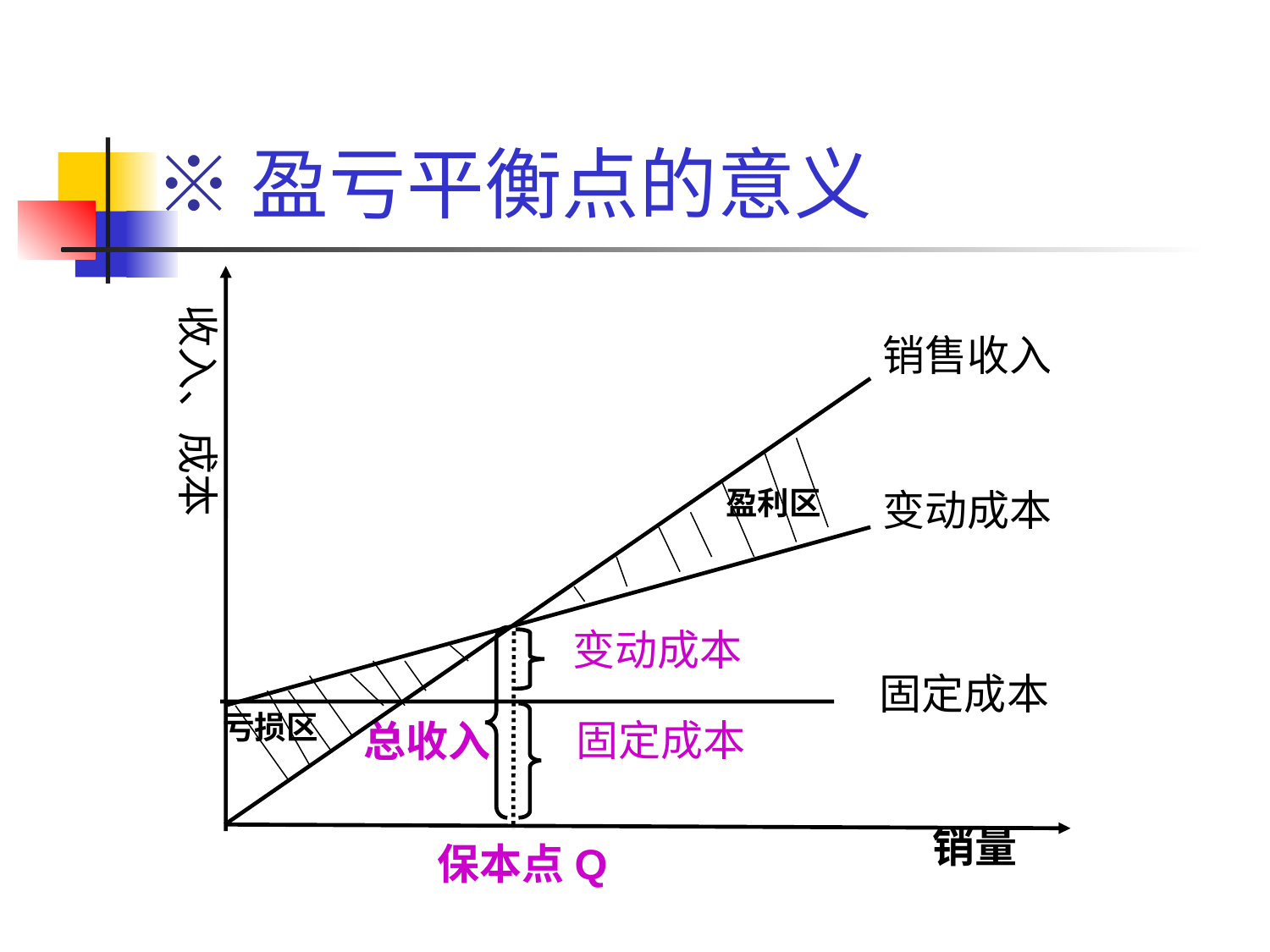

# ※盈亏平衡点的意义

收入、成本
销售收入

变动成本
盈利区

变动成本

固定成本

亏损区

固定成本
总收入
销量

保本点Q
26